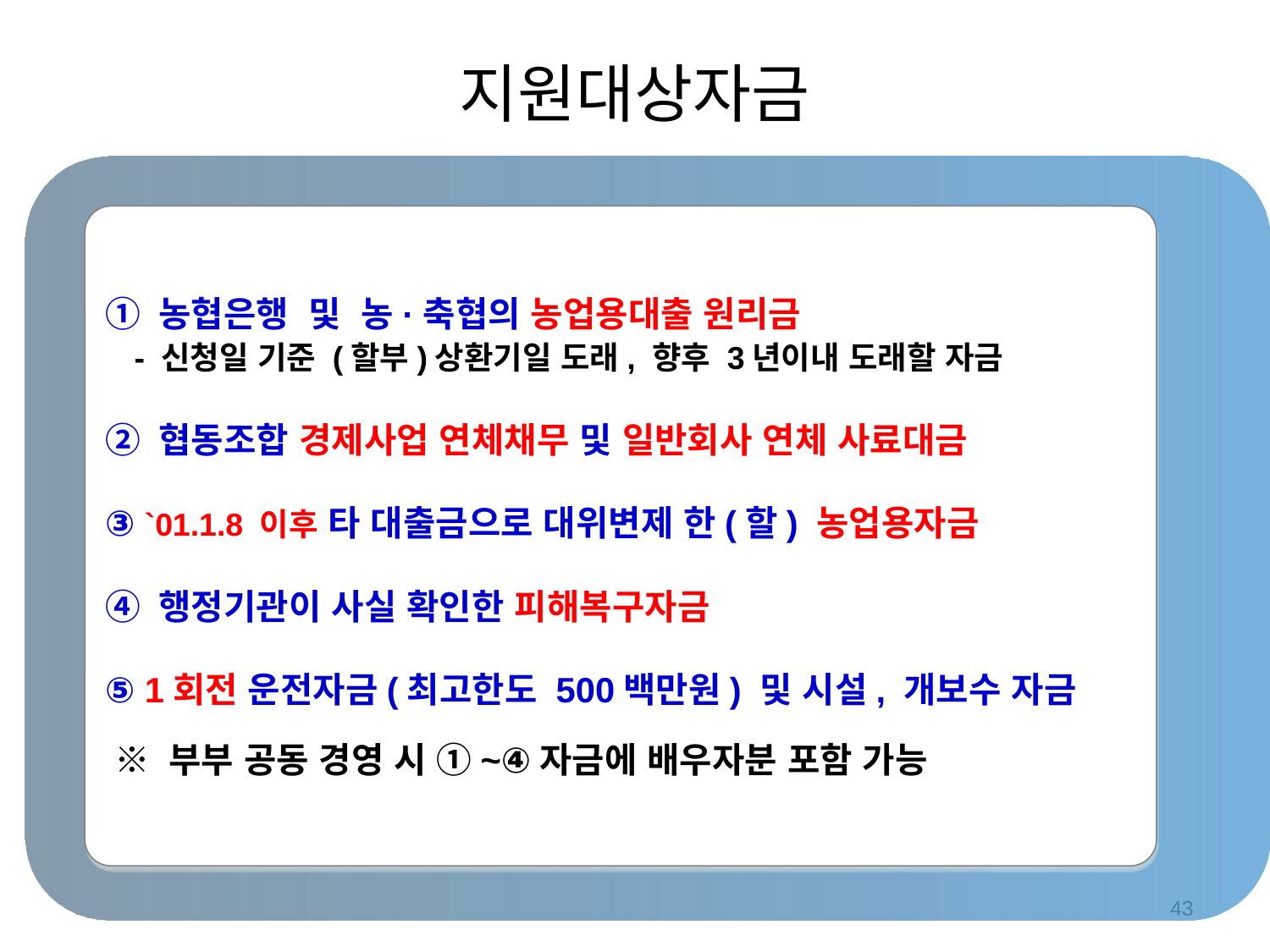

지원대상자금

① 농협은행  및  농·축협의 농업용대출 원리금
   - 신청일 기준 (할부)상환기일 도래, 향후 3년이내 도래할 자금
② 협동조합 경제사업 연체채무 및 일반회사 연체 사료대금
③ `01.1.8 이후 타 대출금으로 대위변제 한(할) 농업용자금
④ 행정기관이 사실 확인한 피해복구자금
⑤ 1회전 운전자금(최고한도 500백만원) 및 시설, 개보수 자금
 ※ 부부 공동 경영 시 ①~④자금에 배우자분 포함 가능
43